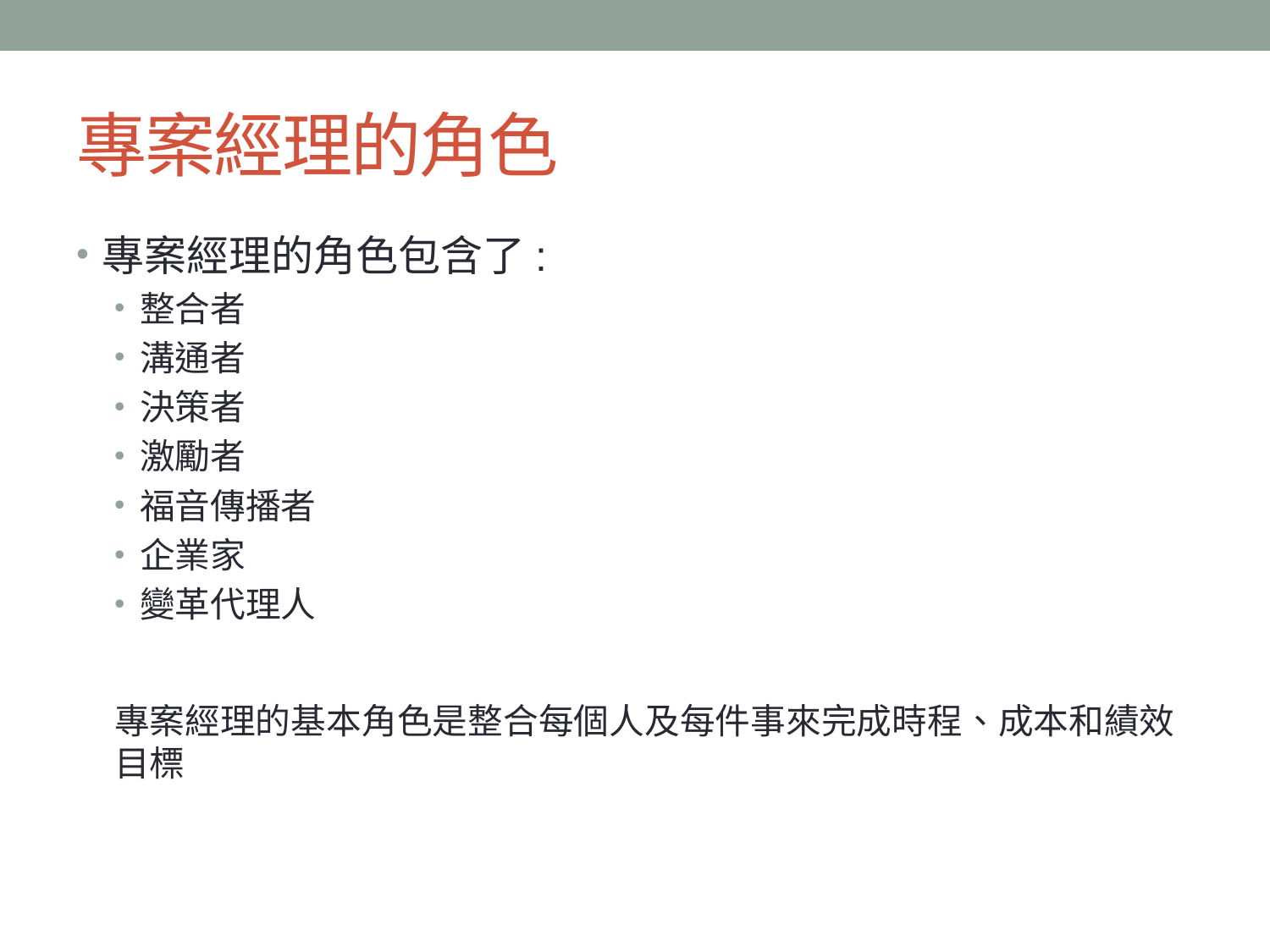

# 專案經理的角色
專案經理的角色包含了:
整合者
溝通者
決策者
激勵者
福音傳播者
企業家
變革代理人

專案經理的基本角色是整合每個人及每件事來完成時程、成本和績效目標